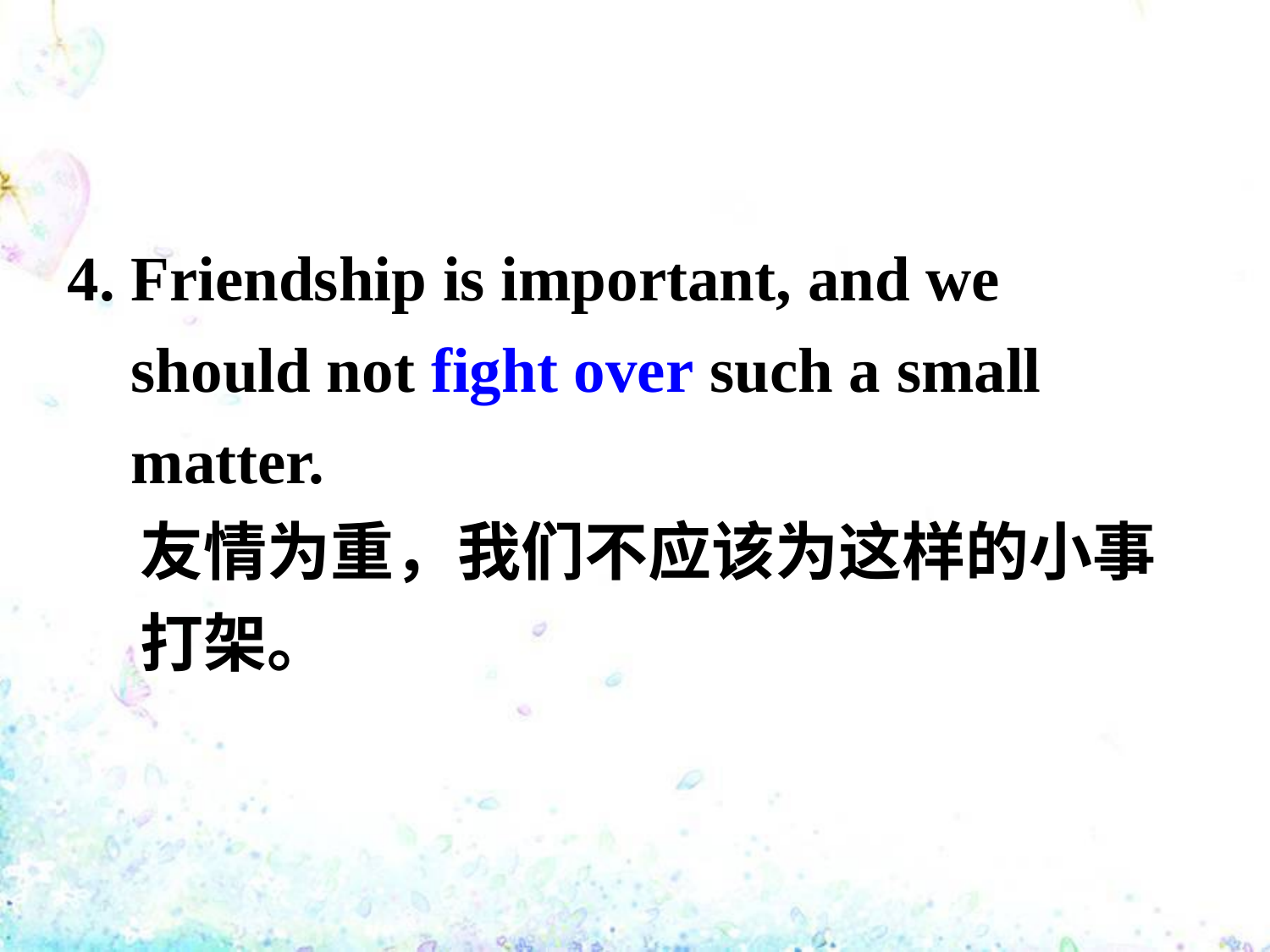

4. Friendship is important, and we
    should not fight over such a small
    matter.
    友情为重，我们不应该为这样的小事
    打架。